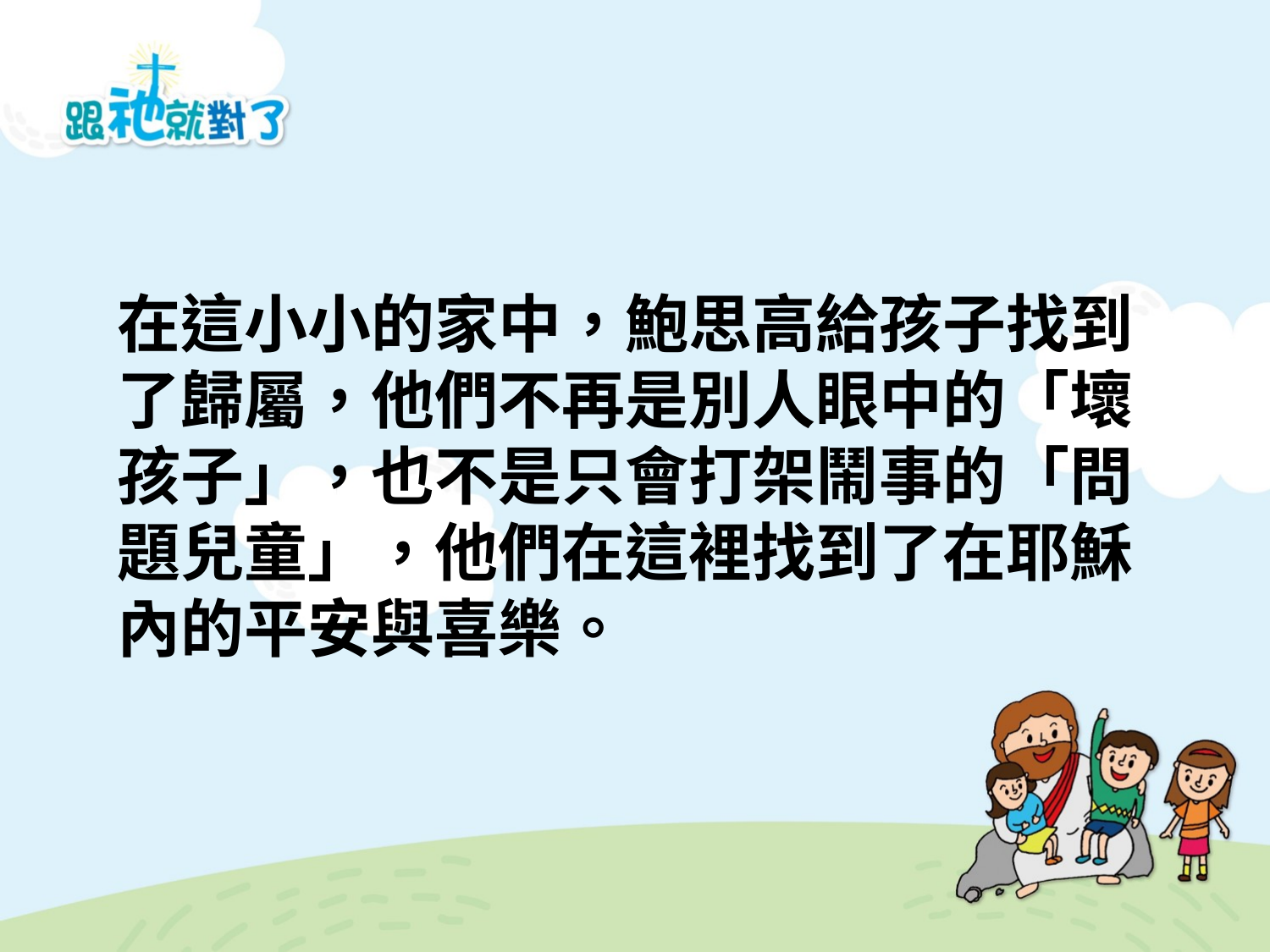

在這小小的家中，鮑思高給孩子找到了歸屬，他們不再是別人眼中的「壞孩子」，也不是只會打架鬧事的「問題兒童」，他們在這裡找到了在耶穌內的平安與喜樂。